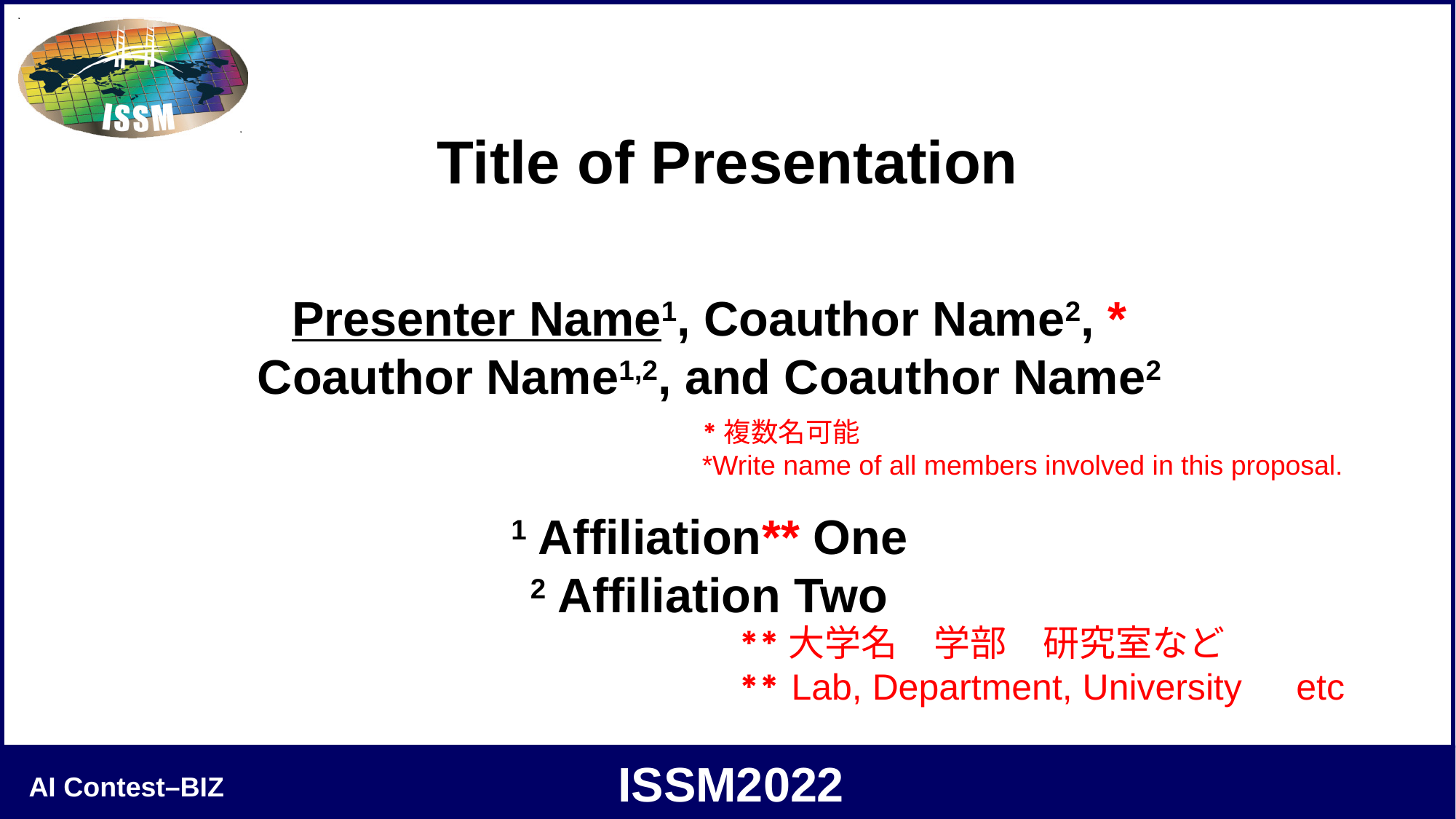

# Title of Presentation
Presenter Name1, Coauthor Name2, *
Coauthor Name1,2, and Coauthor Name2
*複数名可能
*Write name of all members involved in this proposal.
1 Affiliation** One
2 Affiliation Two
**大学名　学部　研究室など
** Lab, Department, University　etc